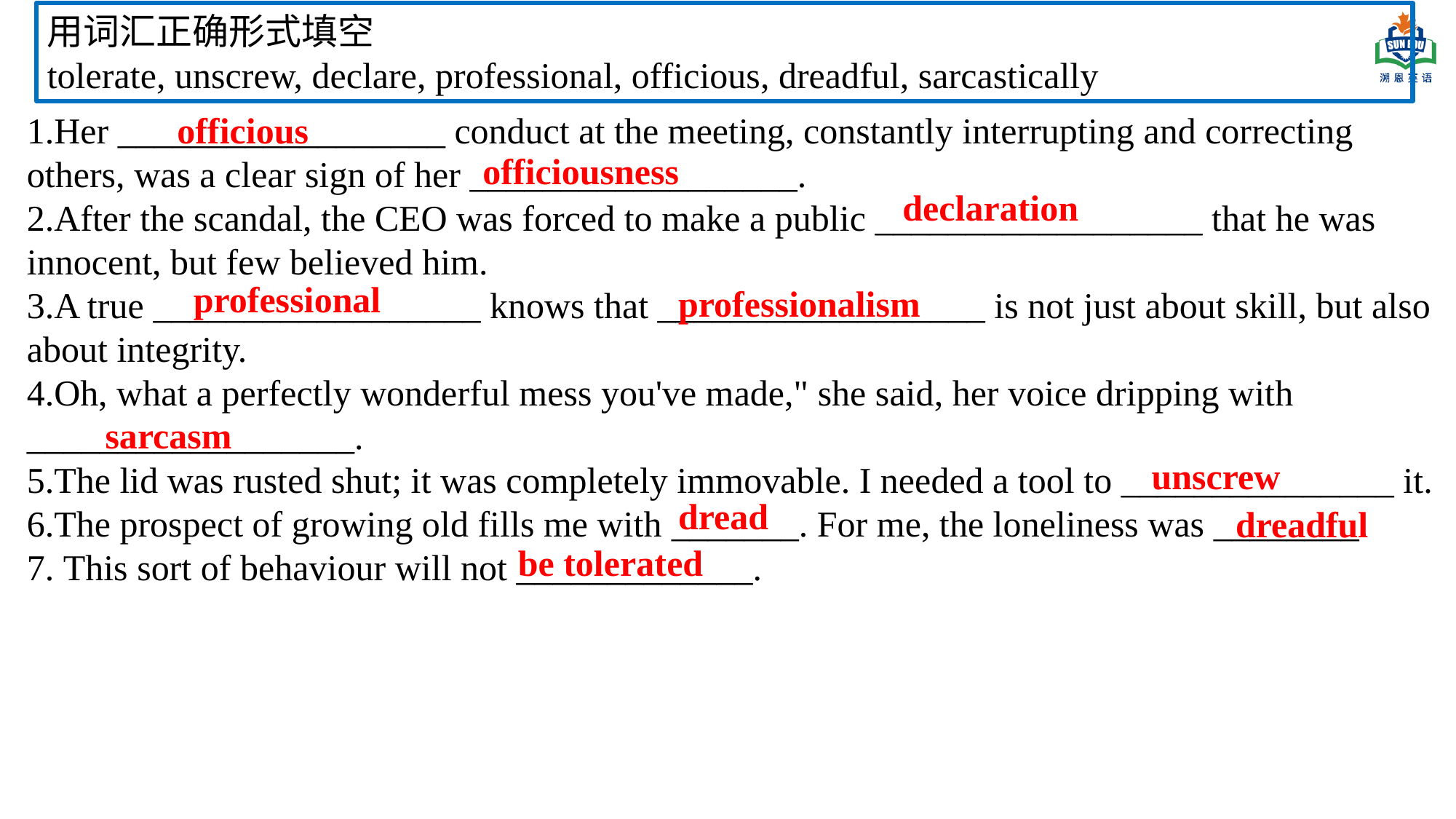

用词汇正确形式填空
tolerate, unscrew, declare, professional, officious, dreadful, sarcastically
Her __________________ conduct at the meeting, constantly interrupting and correcting others, was a clear sign of her __________________.
After the scandal, the CEO was forced to make a public __________________ that he was innocent, but few believed him.
A true __________________ knows that __________________ is not just about skill, but also about integrity.
Oh, what a perfectly wonderful mess you've made," she said, her voice dripping with __________________.
The lid was rusted shut; it was completely immovable. I needed a tool to _______________ it.
The prospect of growing old fills me with _______. For me, the loneliness was ________.
 This sort of behaviour will not _____________.
officious
officiousness
declaration
professional
professionalism
sarcasm
unscrew
dread
dreadful
be tolerated